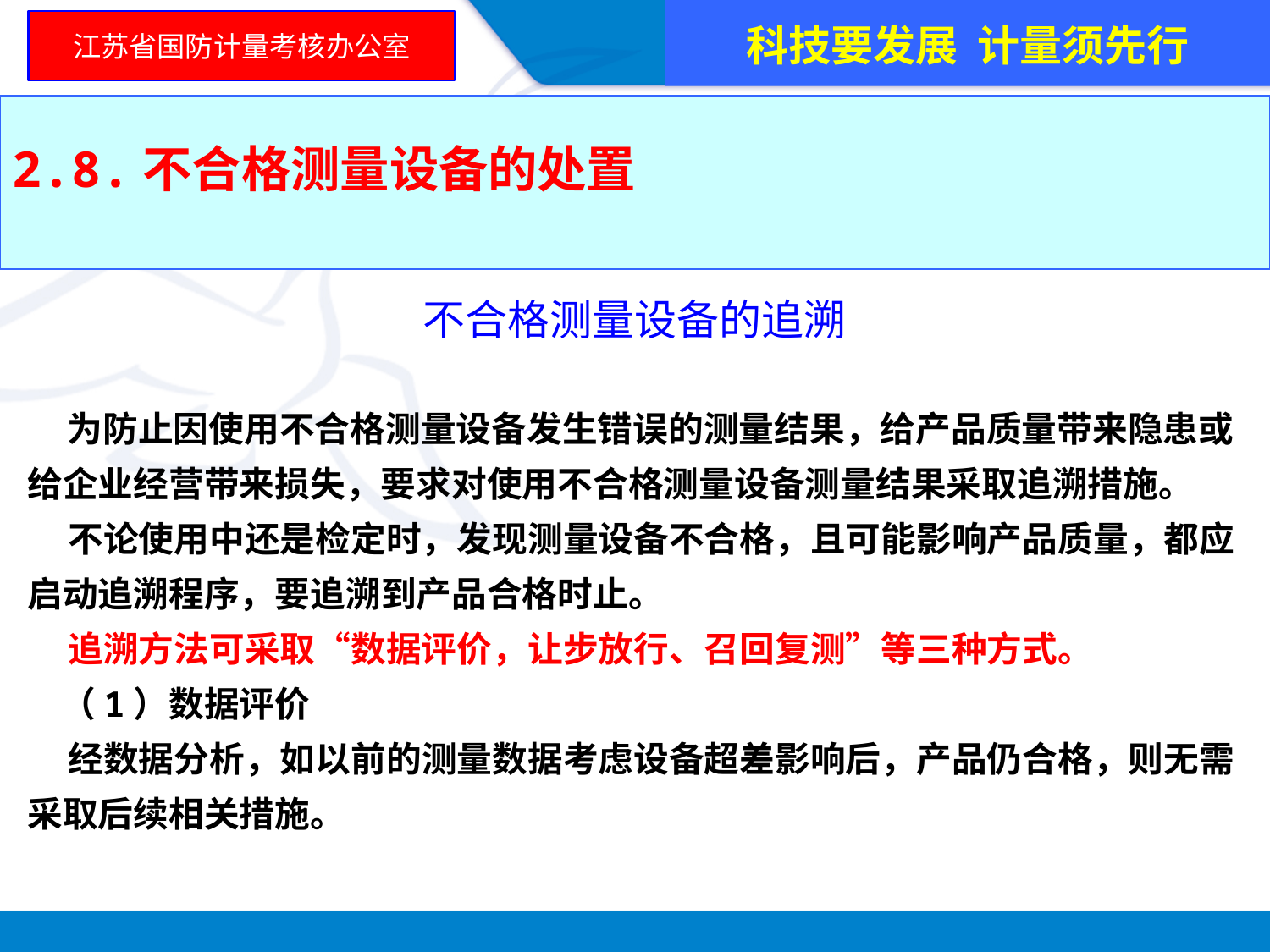

科技要发展  计量须先行
江苏省国防计量考核办公室
2.8.不合格测量设备的处置

不合格测量设备的追溯

    为防止因使用不合格测量设备发生错误的测量结果，给产品质量带来隐患或给企业经营带来损失，要求对使用不合格测量设备测量结果采取追溯措施。
    不论使用中还是检定时，发现测量设备不合格，且可能影响产品质量，都应启动追溯程序，要追溯到产品合格时止。
    追溯方法可采取“数据评价，让步放行、召回复测”等三种方式。
   （1）数据评价
    经数据分析，如以前的测量数据考虑设备超差影响后，产品仍合格，则无需采取后续相关措施。